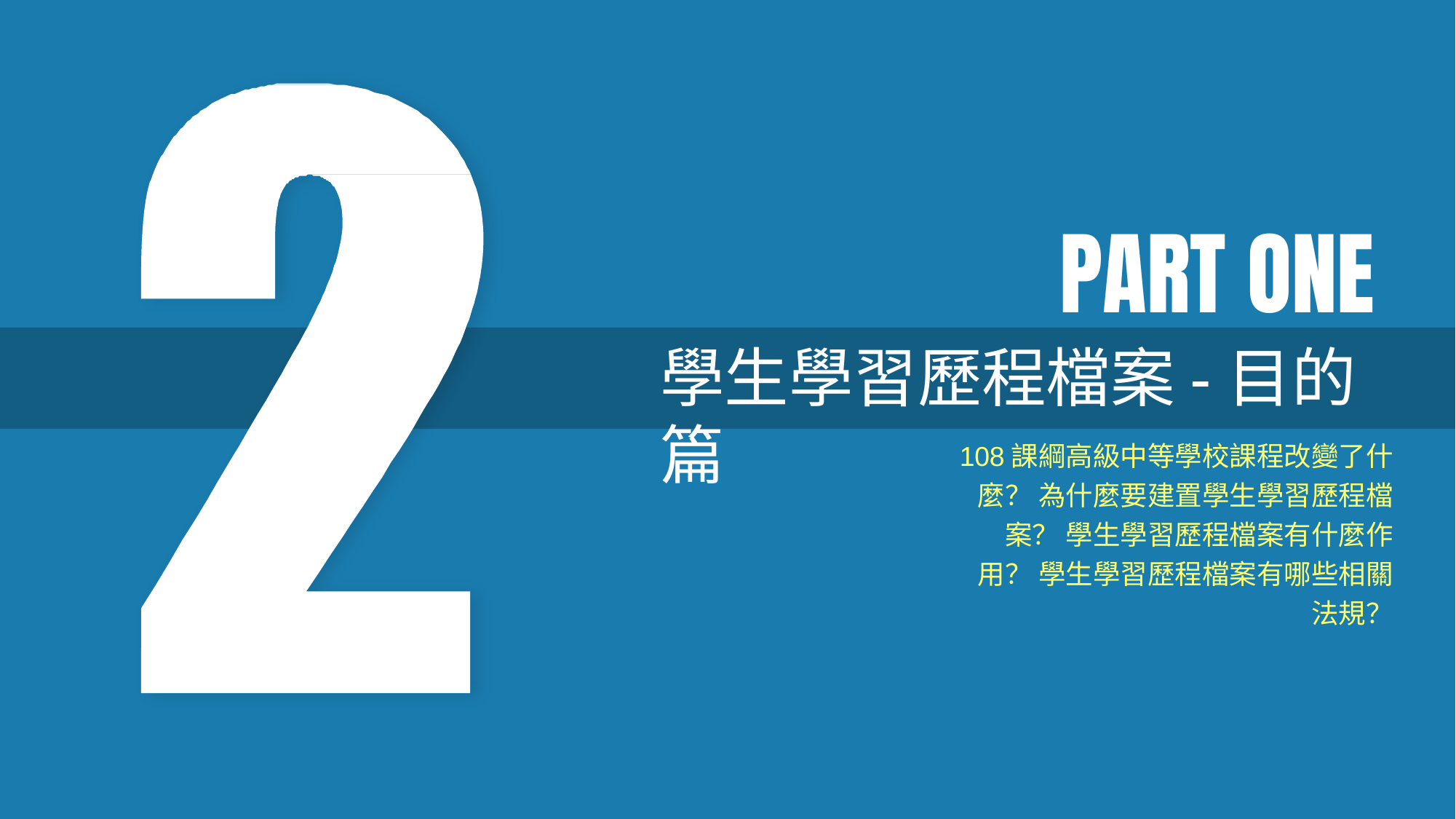

PART ONE

學生學習歷程檔案-目的篇

108課綱高級中等學校課程改變了什麼？ 為什麼要建置學生學習歷程檔案？ 學生學習歷程檔案有什麼作用？ 學生學習歷程檔案有哪些相關法規？